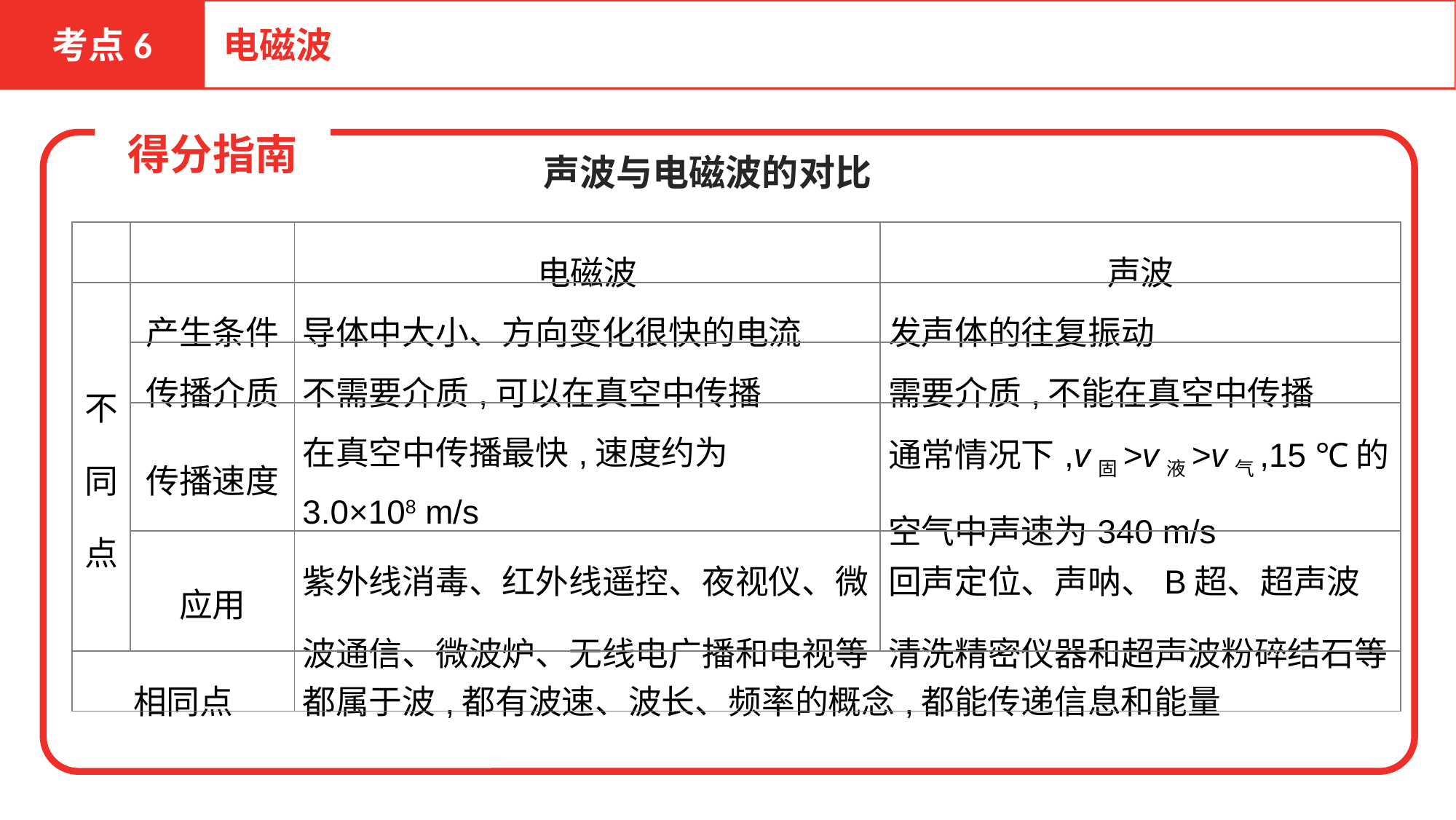

考点6
电磁波
得分指南

声波与电磁波的对比
|  |  | 电磁波 | 声波 |
| --- | --- | --- | --- |
| 不同点 | 产生条件 | 导体中大小、方向变化很快的电流 | 发声体的往复振动 |
|  | 传播介质 | 不需要介质,可以在真空中传播 | 需要介质,不能在真空中传播 |
|  | 传播速度 | 在真空中传播最快,速度约为 3.0×108 m/s | 通常情况下,v固>v液>v气,15 ℃的空气中声速为340 m/s |
|  | 应用 | 紫外线消毒、红外线遥控、夜视仪、微波通信、微波炉、无线电广播和电视等 | 回声定位、声呐、B超、超声波清洗精密仪器和超声波粉碎结石等 |
| 相同点 |  | 都属于波,都有波速、波长、频率的概念,都能传递信息和能量 |  |